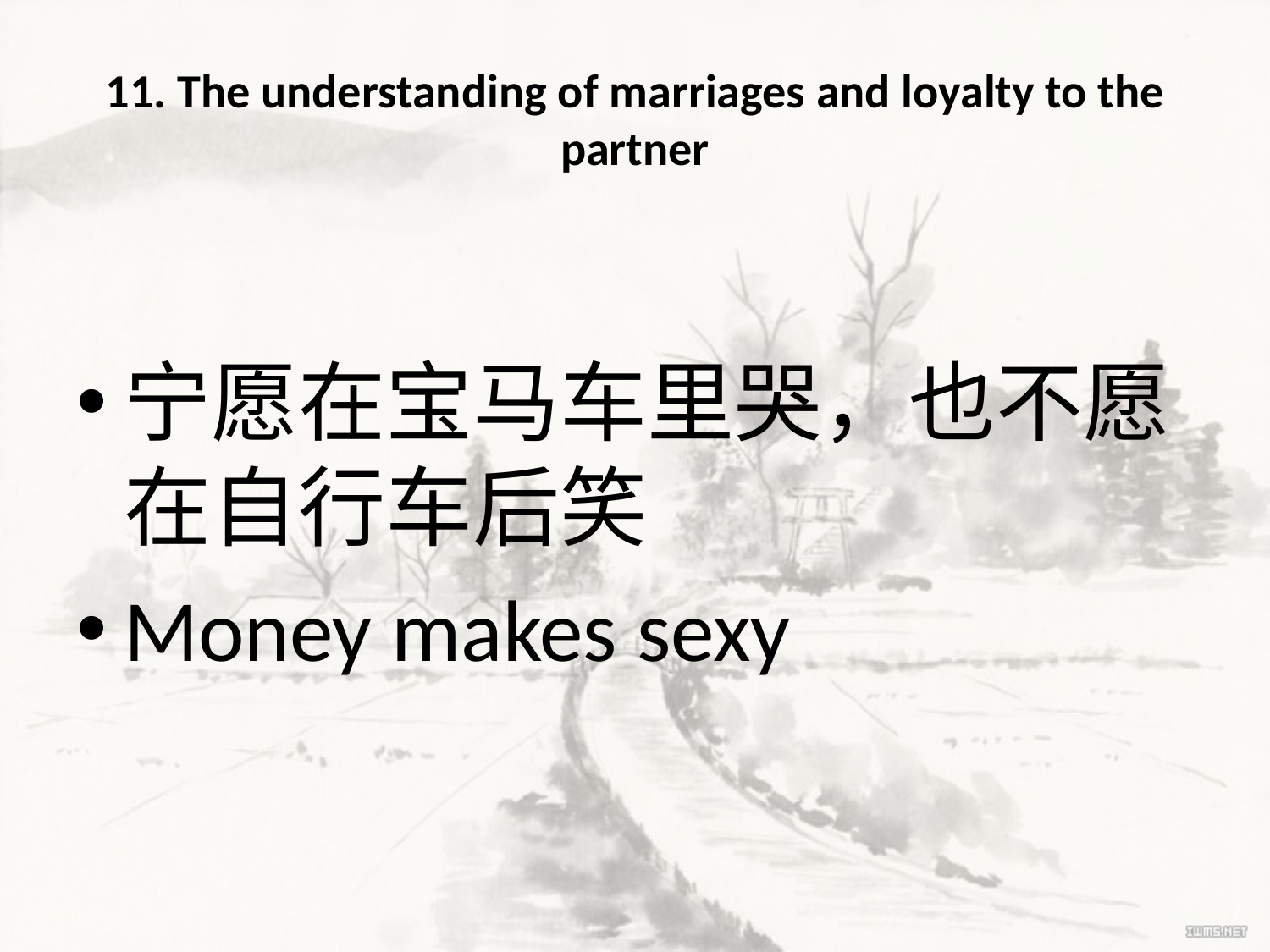

# 11. The understanding of marriages and loyalty to the partner
宁愿在宝马车里哭，也不愿在自行车后笑
Money makes sexy